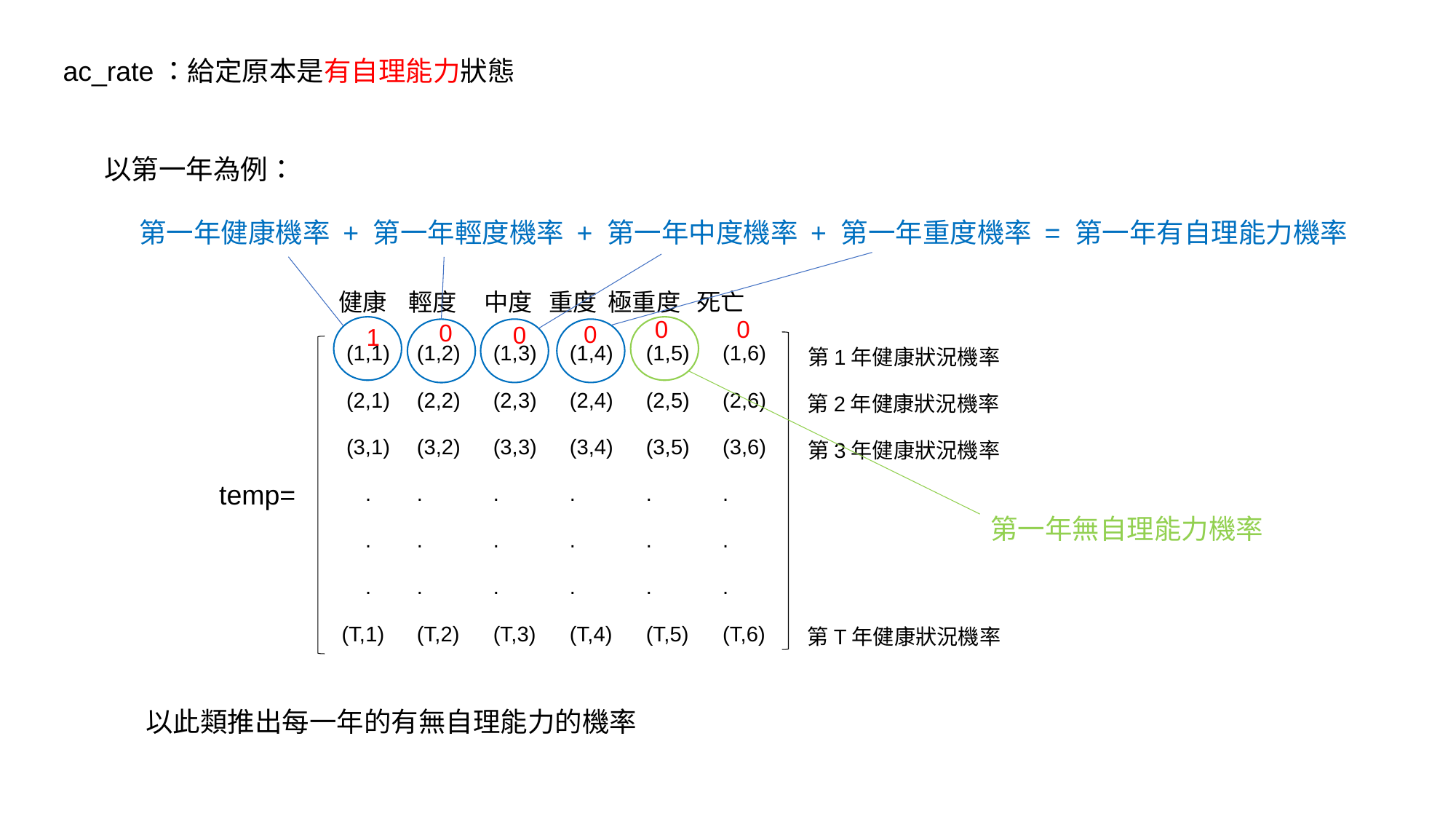

ac_rate：給定原本是有自理能力狀態
以第一年為例：
第一年健康機率 + 第一年輕度機率 + 第一年中度機率 + 第一年重度機率 = 第一年有自理能力機率
健康    輕度     中度   重度  極重度   死亡
0
0
0
0
0

1

| (1,1) | (1,2) | (1,3) | (1,4) | (1,5) | (1,6) |
| --- | --- | --- | --- | --- | --- |
| (2,1) | (2,2) | (2,3) | (2,4) | (2,5) | (2,6) |
| (3,1) | (3,2) | (3,3) | (3,4) | (3,5) | (3,6) |
| . | . | . | . | . | . |
| . | . | . | . | . | . |
| . | . | . | . | . | . |
| (T,1) | (T,2) | (T,3) | (T,4) | (T,5) | (T,6) |

第1年健康狀況機率
第2年健康狀況機率
第3年健康狀況機率
temp=
第一年無自理能力機率
第T年健康狀況機率
以此類推出每一年的有無自理能力的機率